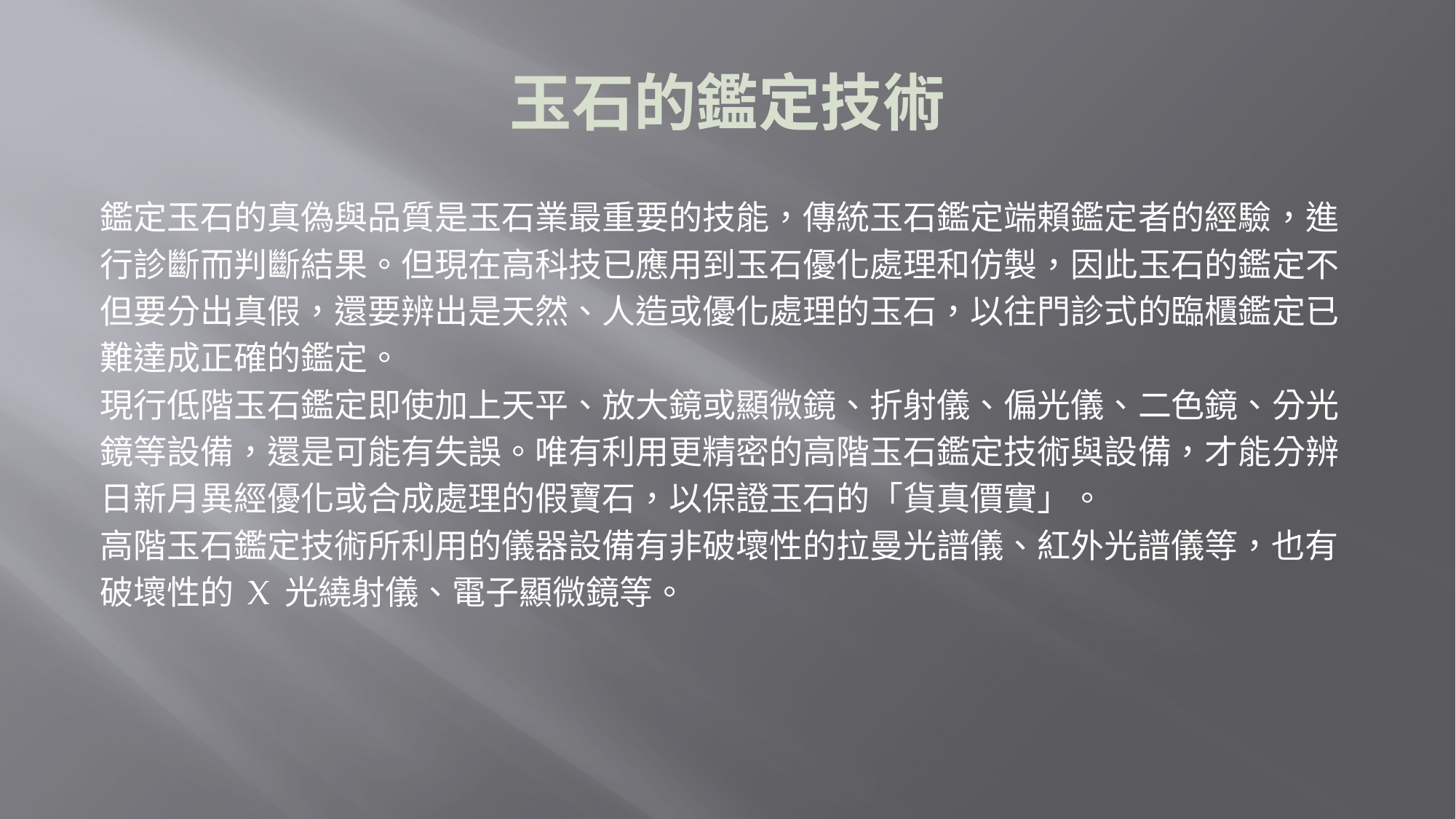

# 玉石的鑑定技術
鑑定玉石的真偽與品質是玉石業最重要的技能，傳統玉石鑑定端賴鑑定者的經驗，進
行診斷而判斷結果。但現在高科技已應用到玉石優化處理和仿製，因此玉石的鑑定不
但要分出真假，還要辨出是天然、人造或優化處理的玉石，以往門診式的臨櫃鑑定已
難達成正確的鑑定。
現行低階玉石鑑定即使加上天平、放大鏡或顯微鏡、折射儀、偏光儀、二色鏡、分光
鏡等設備，還是可能有失誤。唯有利用更精密的高階玉石鑑定技術與設備，才能分辨
日新月異經優化或合成處理的假寶石，以保證玉石的「貨真價實」。
高階玉石鑑定技術所利用的儀器設備有非破壞性的拉曼光譜儀、紅外光譜儀等，也有
破壞性的 X 光繞射儀、電子顯微鏡等。